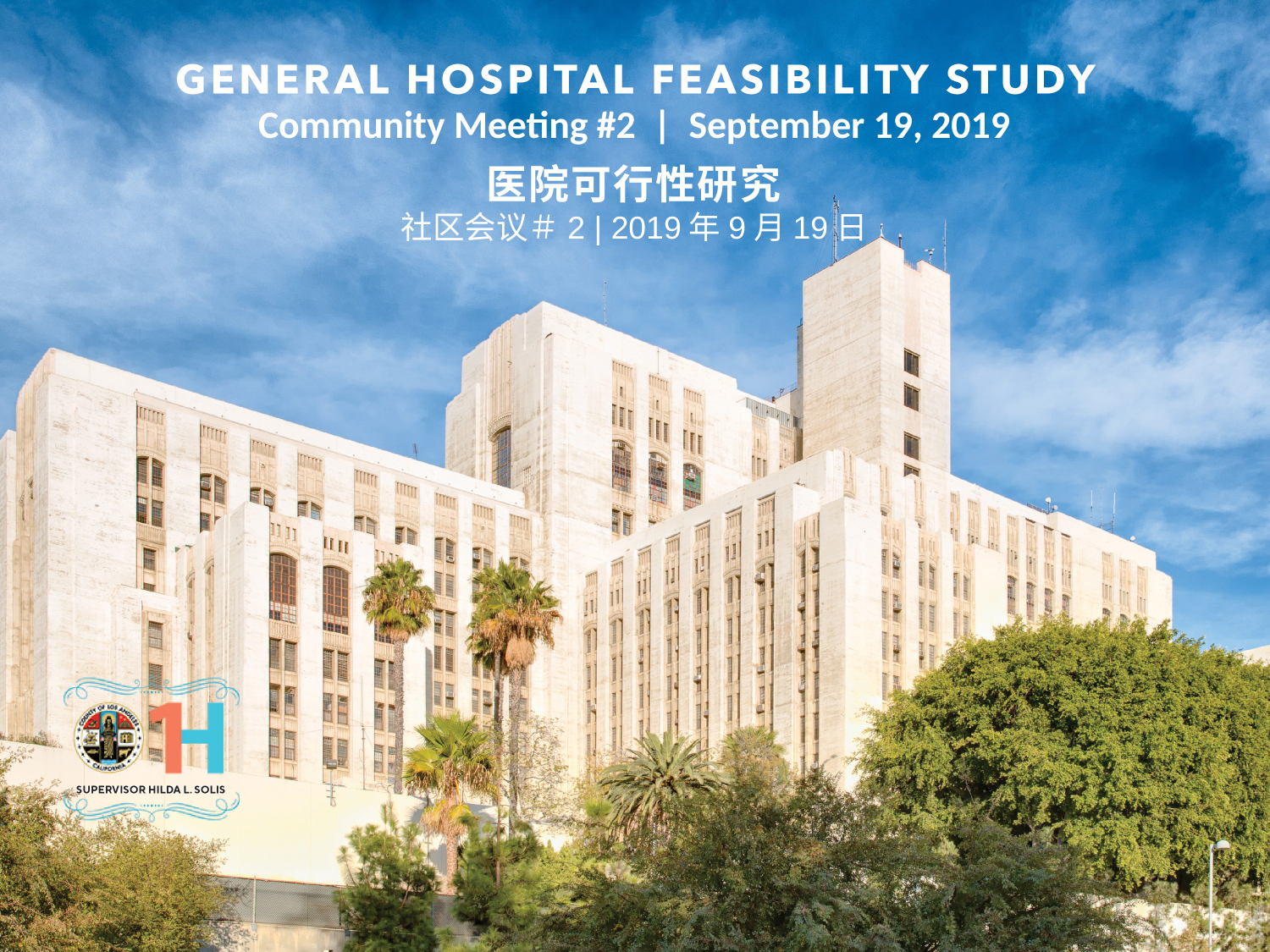

# Community Meeting #2  |  September 19, 2019 医院可行性研究 社区会议＃2 | 2019年9月19日